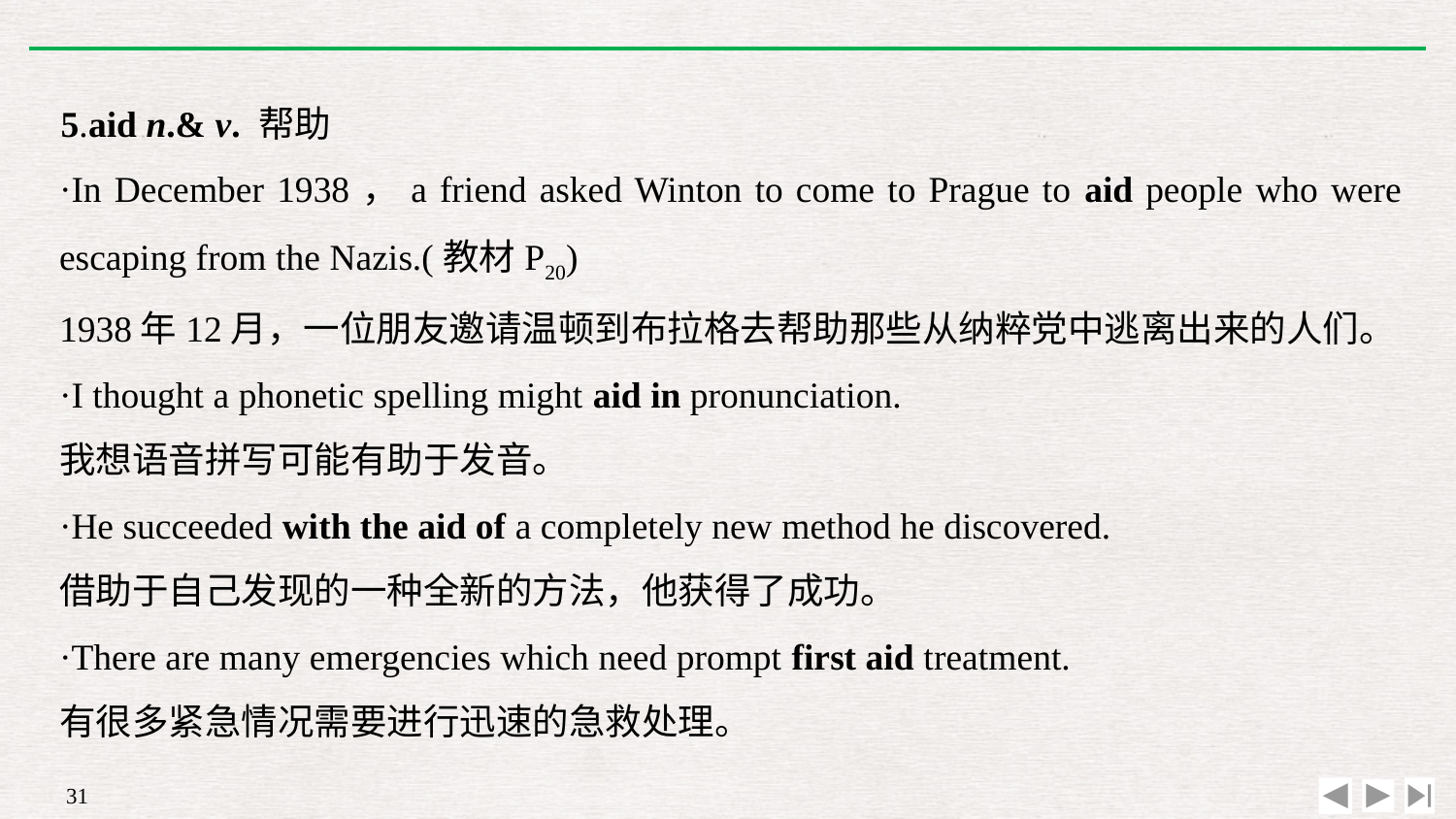

5.aid n.& v. 帮助
·In December 1938，a friend asked Winton to come to Prague to aid people who were escaping from the Nazis.(教材P20)
1938年12月，一位朋友邀请温顿到布拉格去帮助那些从纳粹党中逃离出来的人们。
·I thought a phonetic spelling might aid in pronunciation.
我想语音拼写可能有助于发音。
·He succeeded with the aid of a completely new method he discovered.
借助于自己发现的一种全新的方法，他获得了成功。
·There are many emergencies which need prompt first aid treatment.
有很多紧急情况需要进行迅速的急救处理。